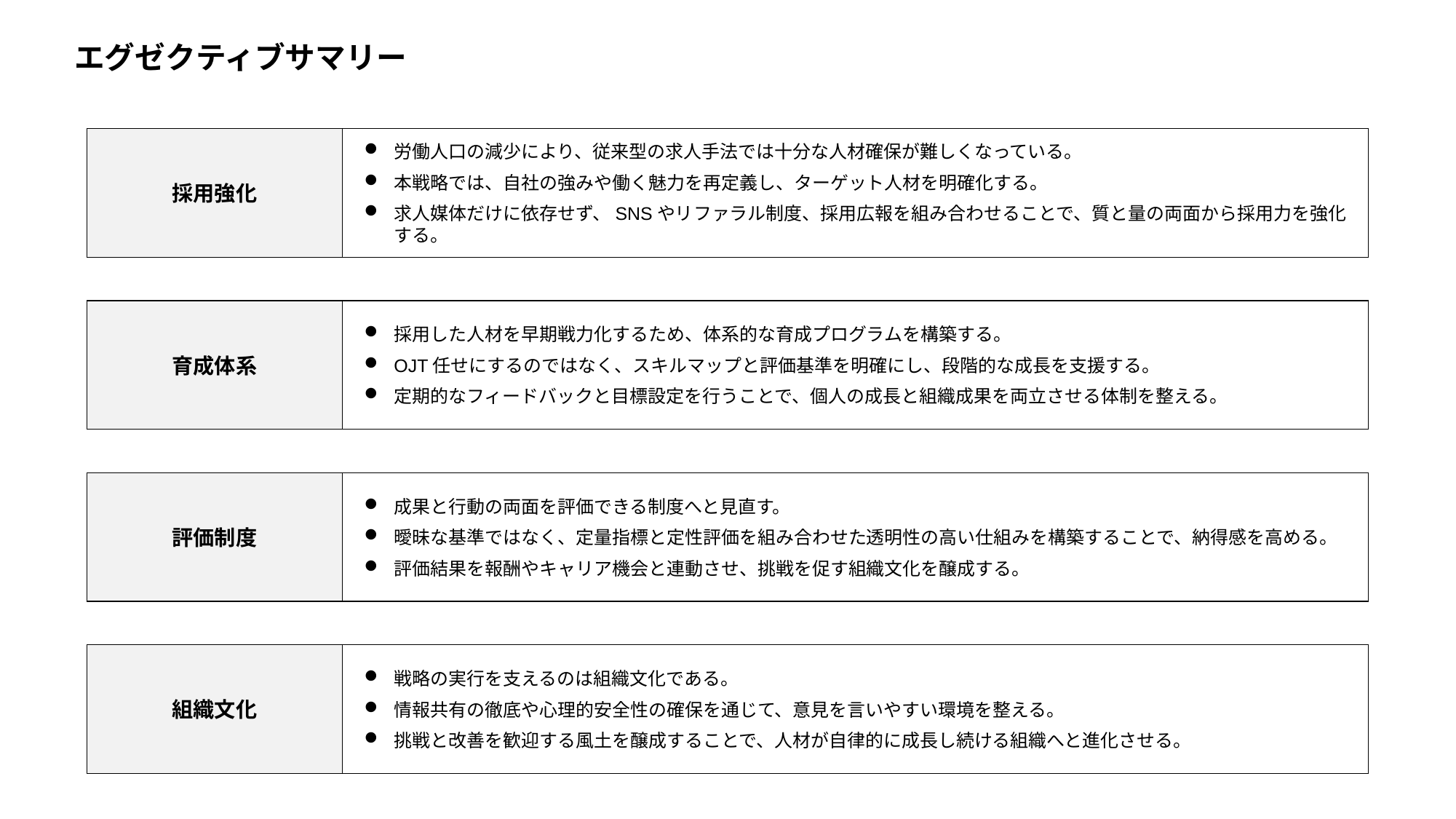

エグゼクティブサマリー
採用強化
労働人口の減少により、従来型の求人手法では十分な人材確保が難しくなっている。
本戦略では、自社の強みや働く魅力を再定義し、ターゲット人材を明確化する。
求人媒体だけに依存せず、SNSやリファラル制度、採用広報を組み合わせることで、質と量の両面から採用力を強化する。
育成体系
採用した人材を早期戦力化するため、体系的な育成プログラムを構築する。
OJT任せにするのではなく、スキルマップと評価基準を明確にし、段階的な成長を支援する。
定期的なフィードバックと目標設定を行うことで、個人の成長と組織成果を両立させる体制を整える。
評価制度
成果と行動の両面を評価できる制度へと見直す。
曖昧な基準ではなく、定量指標と定性評価を組み合わせた透明性の高い仕組みを構築することで、納得感を高める。
評価結果を報酬やキャリア機会と連動させ、挑戦を促す組織文化を醸成する。
組織文化
戦略の実行を支えるのは組織文化である。
情報共有の徹底や心理的安全性の確保を通じて、意見を言いやすい環境を整える。
挑戦と改善を歓迎する風土を醸成することで、人材が自律的に成長し続ける組織へと進化させる。